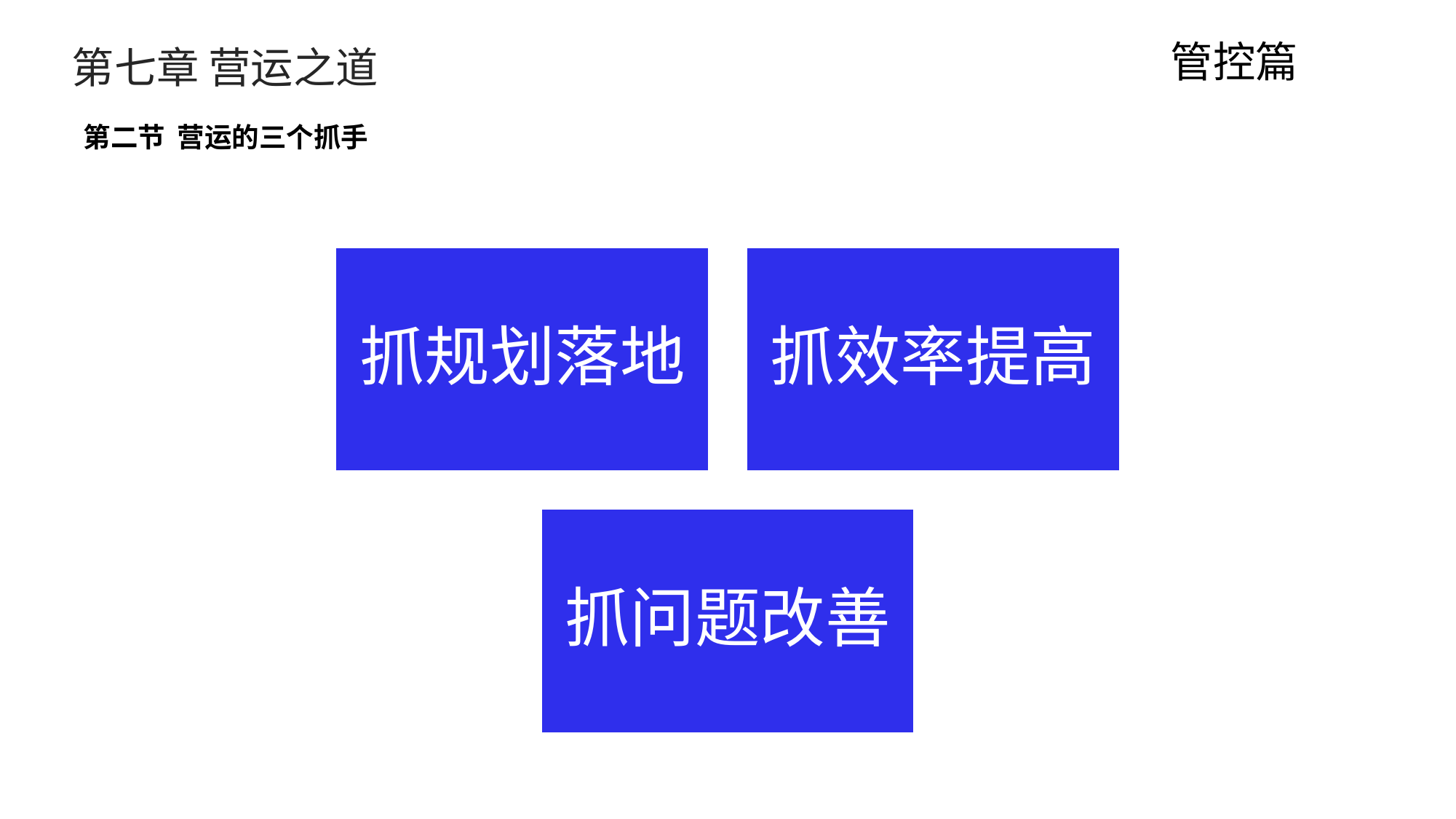

管控篇
第七章 营运之道
第二节  营运的三个抓手
抓规划落地
抓效率提高
抓问题改善